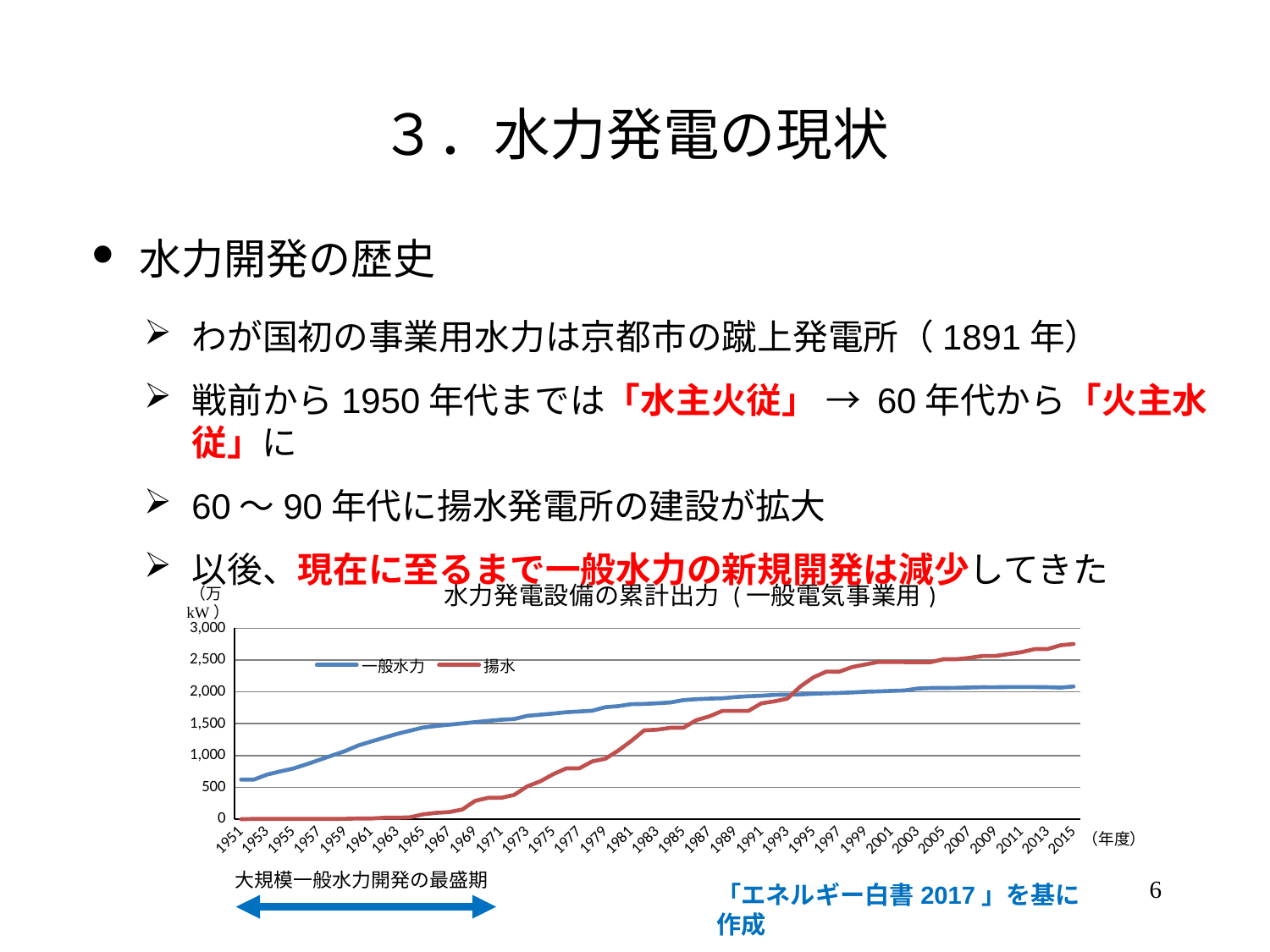

# ３．水力発電の現状
水力開発の歴史
わが国初の事業用水力は京都市の蹴上発電所（1891年）
戦前から1950年代までは「水主火従」 → 60年代から「火主水従」に
60～90年代に揚水発電所の建設が拡大
以後、現在に至るまで一般水力の新規開発は減少してきた

### Chart: 水力発電設備の累計出力 (一般電気事業用)

| Category |  |  |
|---|---|---|
| 1951 | 622.0 | 0.0 |
| 1952 | 622.7 | 4.6 |
| 1953 | 700.0 | 4.6 |
| 1954 | 750.0 | 4.6 |
| 1955 | 794.5 | 4.6 |
| 1956 | 860.0 | 4.6 |
| 1957 | 930.0 | 5.0 |
| 1958 | 1000.0 | 4.6 |
| 1959 | 1070.0 | 6.0 |
| 1960 | 1156.7 | 10.8 |
| 1961 | 1220.0 | 10.8 |
| 1962 | 1280.0 | 23.0 |
| 1963 | 1340.0 | 23.0 |
| 1964 | 1390.0 | 30.0 |
| 1965 | 1440.7 | 76.8 |
| 1966 | 1465.0 | 100.0 |
| 1967 | 1485.0 | 112.0 |
| 1968 | 1505.0 | 152.0 |
| 1969 | 1525.0 | 288.0 |
| 1970 | 1544.8 | 335.7 |
| 1971 | 1562.7 | 335.7 |
| 1972 | 1573.8 | 380.7 |
| 1973 | 1624.3 | 515.7 |
| 1974 | 1641.4 | 594.7 |
| 1975 | 1659.9 | 706.9 |
| 1976 | 1680.1 | 797.7 |
| 1977 | 1692.4 | 797.7 |
| 1978 | 1704.0 | 908.0 |
| 1979 | 1759.8 | 948.2 |
| 1980 | 1776.2 | 1077.8 |
| 1981 | 1806.6 | 1228.8 |
| 1982 | 1810.4 | 1395.3 |
| 1983 | 1821.1 | 1405.5 |
| 1984 | 1833.9 | 1435.5 |
| 1985 | 1870.5 | 1435.5 |
| 1986 | 1885.3 | 1555.5 |
| 1987 | 1894.3 | 1615.5 |
| 1988 | 1899.8 | 1700.5 |
| 1989 | 1918.2 | 1700.5 |
| 1990 | 1931.4 | 1700.5 |
| 1991 | 1939.5 | 1820.5 |
| 1992 | 1952.6 | 1851.5 |
| 1993 | 1955.8 | 1893.5 |
| 1994 | 1959.5 | 2085.5 |
| 1995 | 1970.7 | 2227.5 |
| 1996 | 1978.2 | 2318.5 |
| 1997 | 1983.4 | 2317.5 |
| 1998 | 1991.2 | 2390.5 |
| 1999 | 2002.2 | 2430.5 |
| 2000 | 2007.6 | 2470.5 |
| 2001 | 2015.3 | 2470.5 |
| 2002 | 2022.1 | 2467.6 |
| 2003 | 2052.5 | 2467.6 |
| 2004 | 2059.9106 | 2465.904 |
| 2005 | 2061.4166 | 2512.904 |
| 2006 | 2063.3166 | 2512.904 |
| 2007 | 2069.0 | 2534.0 |
| 2008 | 2074.0 | 2564.0 |
| 2009 | 2073.0 | 2564.0 |
| 2010 | 2076.0 | 2594.0 |
| 2011 | 2076.0 | 2624.0 |
| 2012 | 2075.879 | 2671.554 |
| 2013 | 2074.0 | 2672.0 |
| 2014 | 2067.0 | 2732.0 |
| 2015 | 2085.0 | 2752.0 |
（万kW）
（年度）
大規模一般水力開発の最盛期
6
「エネルギー白書2017」を基に作成